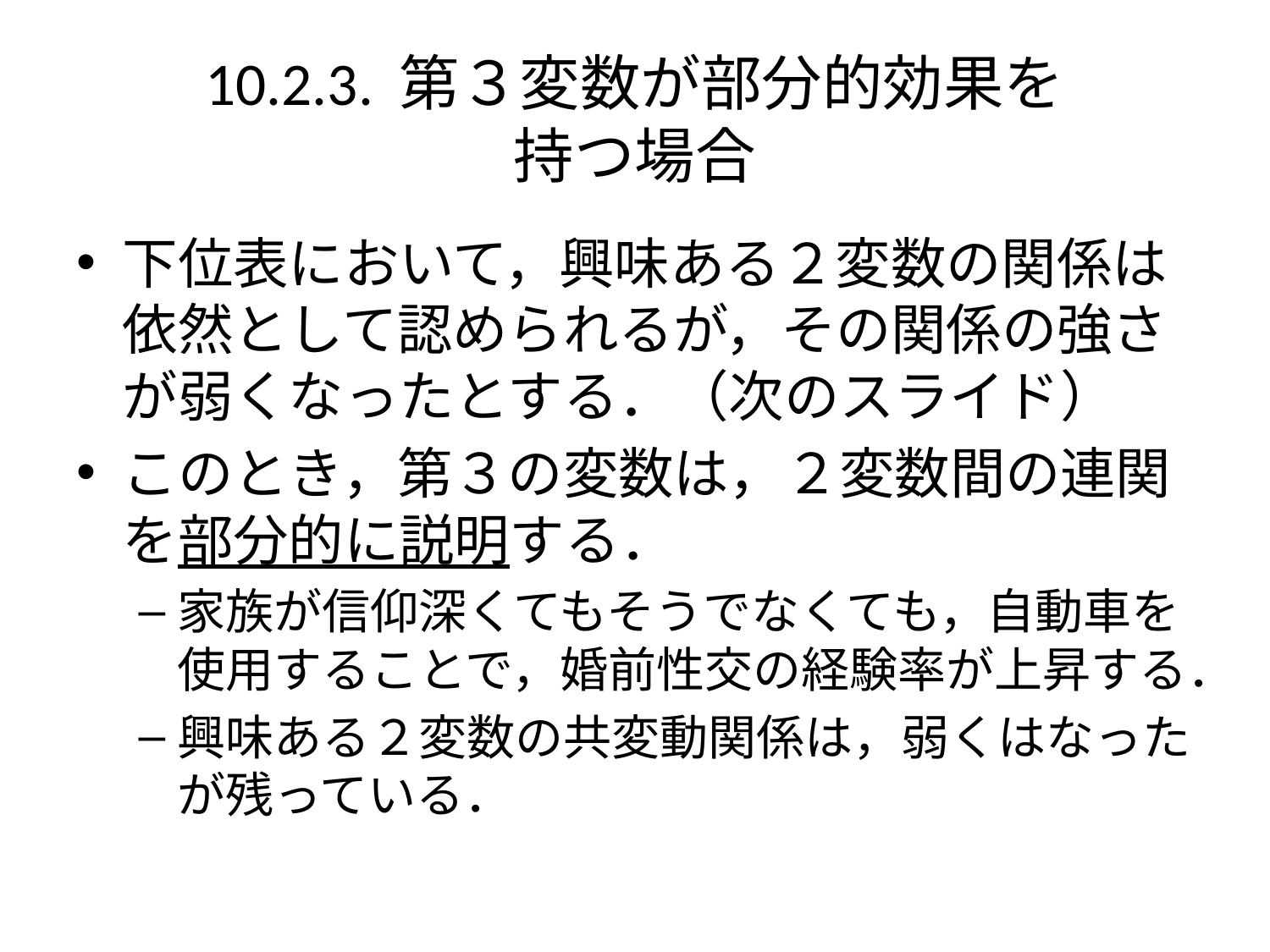

# 10.2.3. 第３変数が部分的効果を 持つ場合
下位表において，興味ある２変数の関係は依然として認められるが，その関係の強さが弱くなったとする．（次のスライド）
このとき，第３の変数は，２変数間の連関を部分的に説明する．
家族が信仰深くてもそうでなくても，自動車を使用することで，婚前性交の経験率が上昇する．
興味ある２変数の共変動関係は，弱くはなったが残っている．